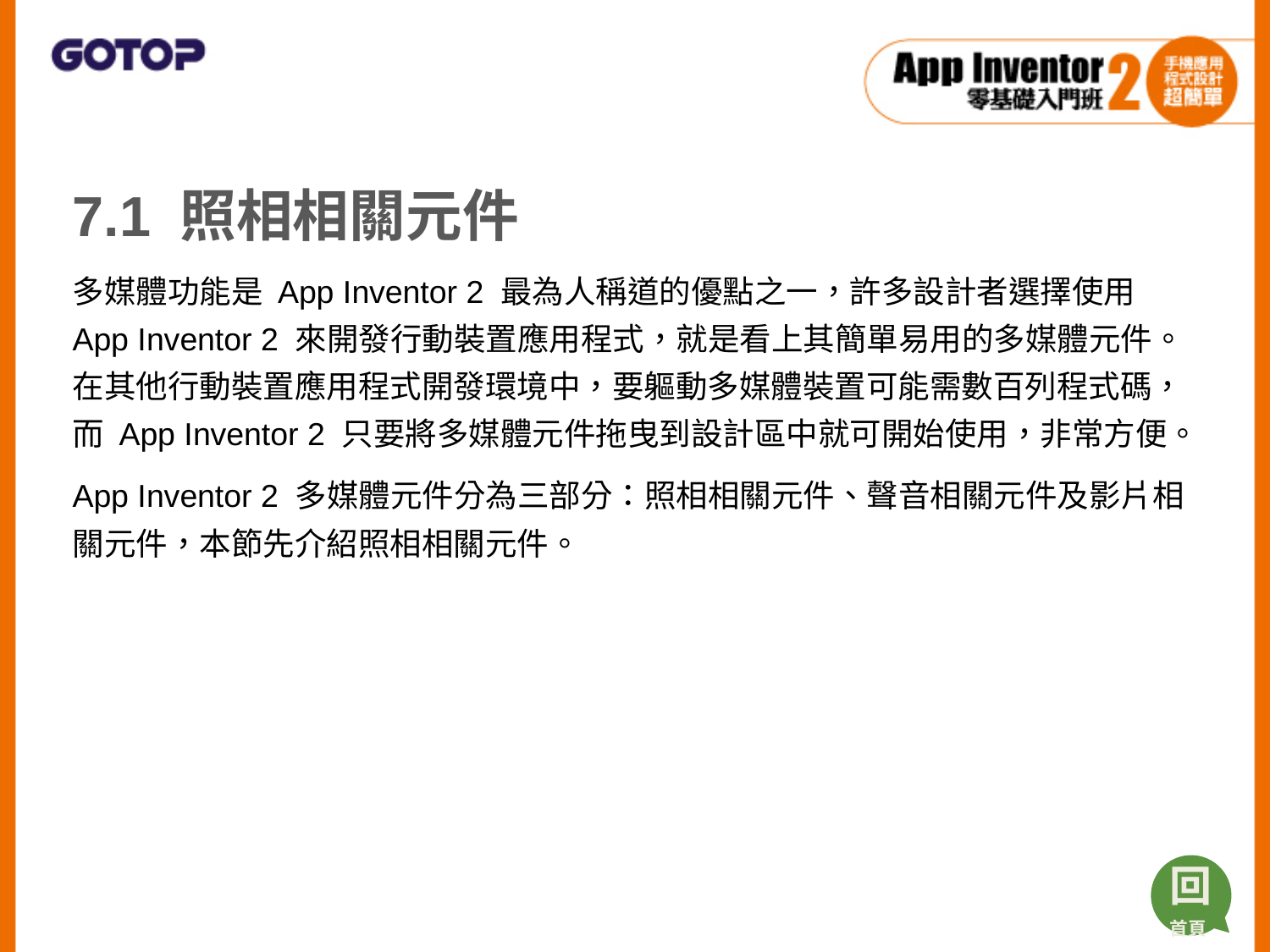

7.1 照相相關元件
多媒體功能是 App Inventor 2 最為人稱道的優點之一，許多設計者選擇使用 App Inventor 2 來開發行動裝置應用程式，就是看上其簡單易用的多媒體元件。在其他行動裝置應用程式開發環境中，要軀動多媒體裝置可能需數百列程式碼，而 App Inventor 2 只要將多媒體元件拖曳到設計區中就可開始使用，非常方便。
App Inventor 2 多媒體元件分為三部分：照相相關元件、聲音相關元件及影片相關元件，本節先介紹照相相關元件。

回
首頁